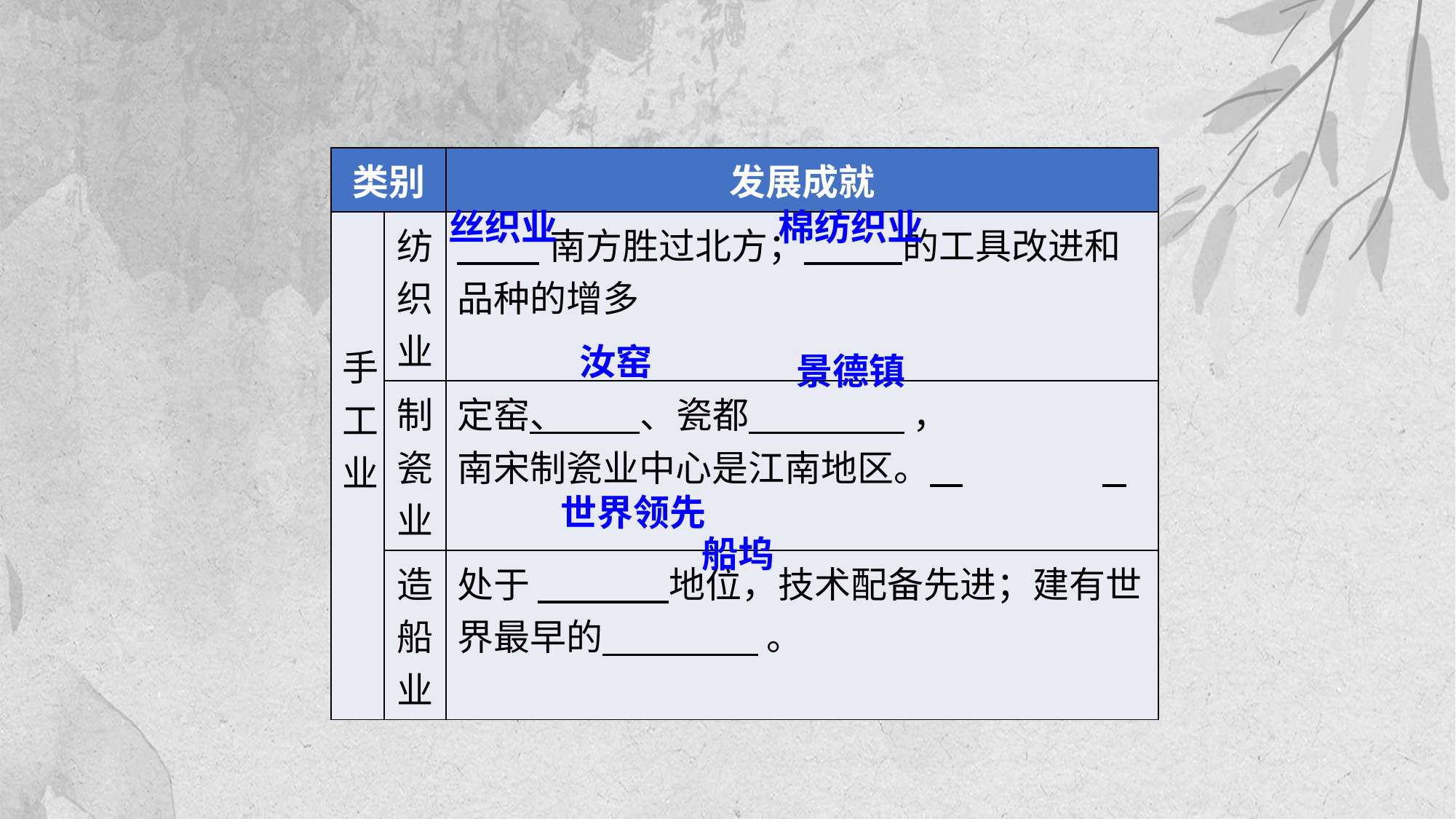

| 类别 |  | 发展成就 |
| --- | --- | --- |
| 手工业 | 纺织业 | 南方胜过北方； 的工具改进和品种的增多 |
|  | 制瓷业 | 定窑、 、瓷都 ， 南宋制瓷业中心是江南地区。 |
|  | 造船业 | 处于 地位，技术配备先进；建有世界最早的 。 |
丝织业
棉纺织业
汝窑
景德镇
世界领先
船坞